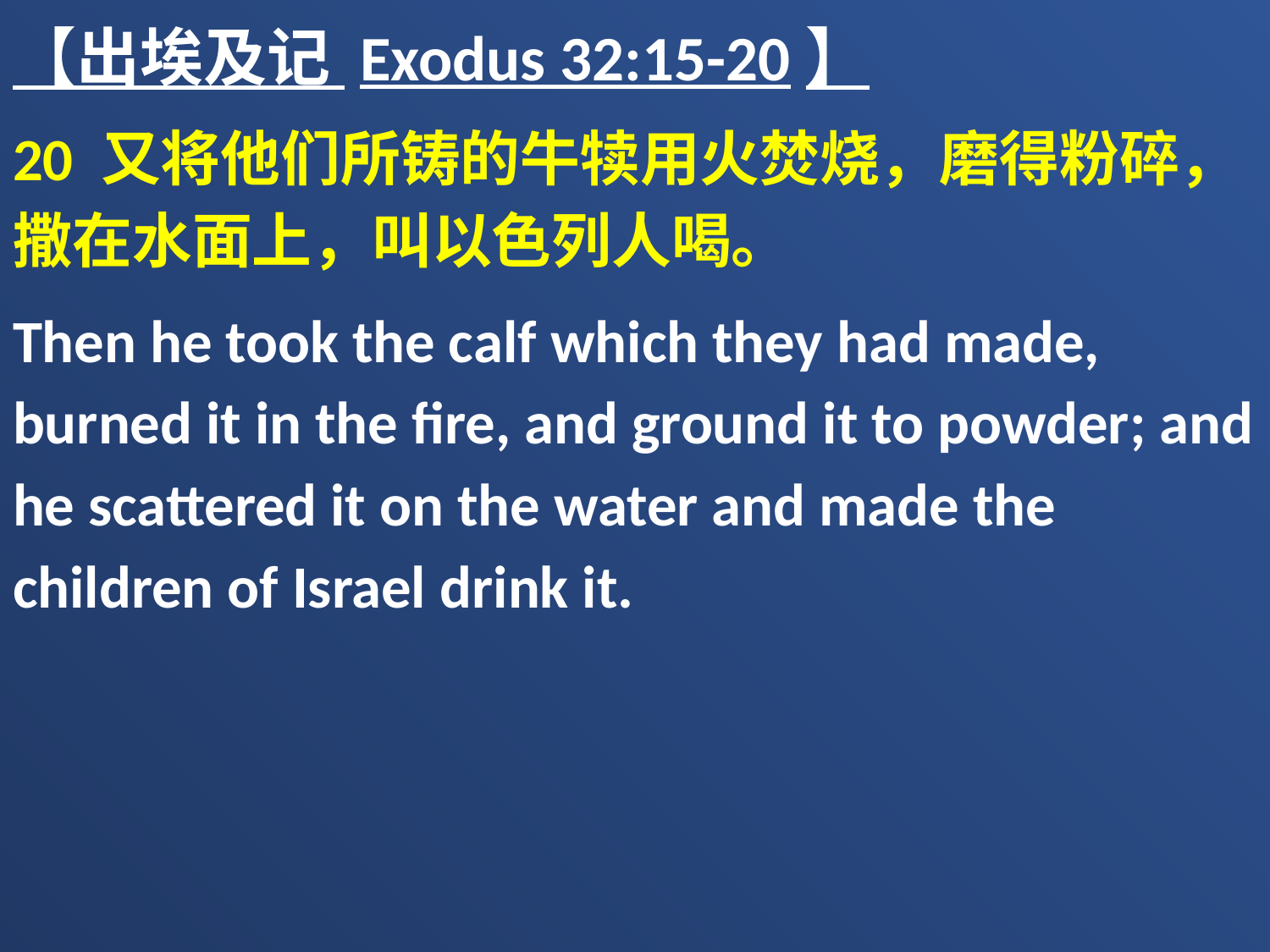

【出埃及记 Exodus 32:15-20】
20 又将他们所铸的牛犊用火焚烧，磨得粉碎，撒在水面上，叫以色列人喝。
Then he took the calf which they had made, burned it in the fire, and ground it to powder; and he scattered it on the water and made the children of Israel drink it.